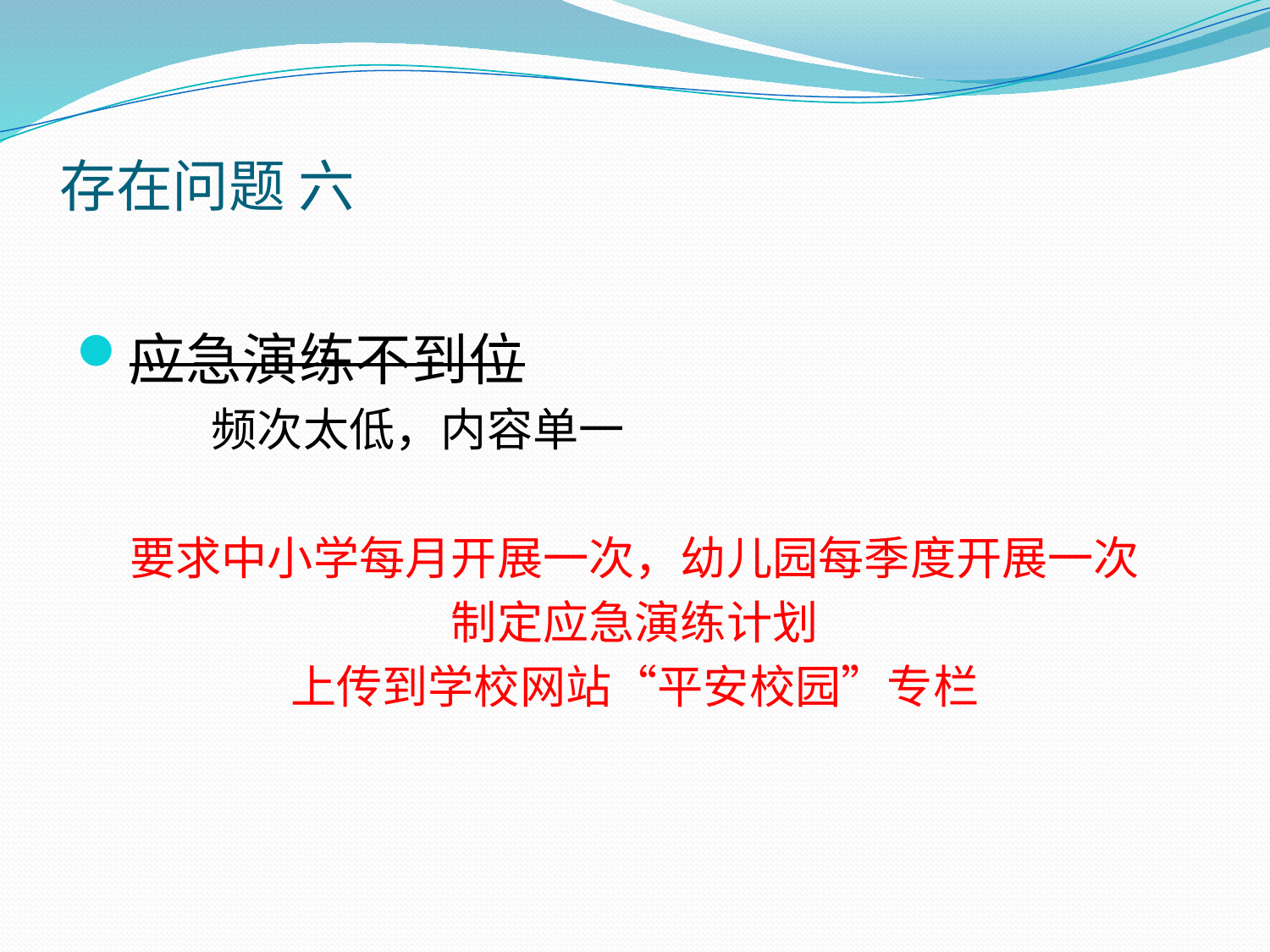

# 存在问题 六
应急演练不到位
            频次太低，内容单一

要求中小学每月开展一次，幼儿园每季度开展一次
制定应急演练计划
上传到学校网站“平安校园”专栏